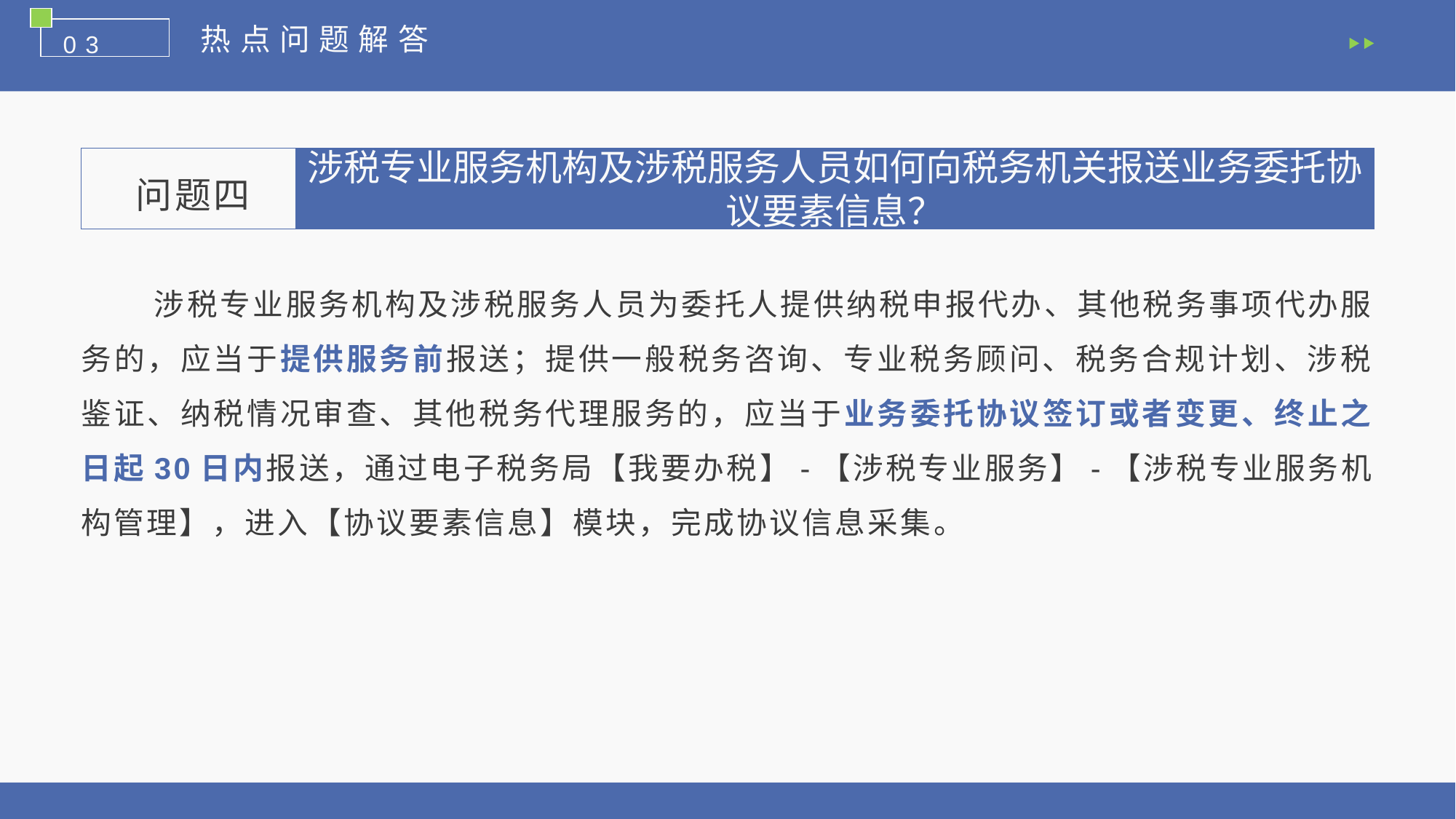

热点问题解答

03

涉税专业服务机构及涉税服务人员如何向税务机关报送业务委托协议要素信息？
问题四
       涉税专业服务机构及涉税服务人员为委托人提供纳税申报代办、其他税务事项代办服务的，应当于提供服务前报送；提供一般税务咨询、专业税务顾问、税务合规计划、涉税鉴证、纳税情况审查、其他税务代理服务的，应当于业务委托协议签订或者变更、终止之日起30日内报送，通过电子税务局【我要办税】-【涉税专业服务】-【涉税专业服务机构管理】，进入【协议要素信息】模块，完成协议信息采集。